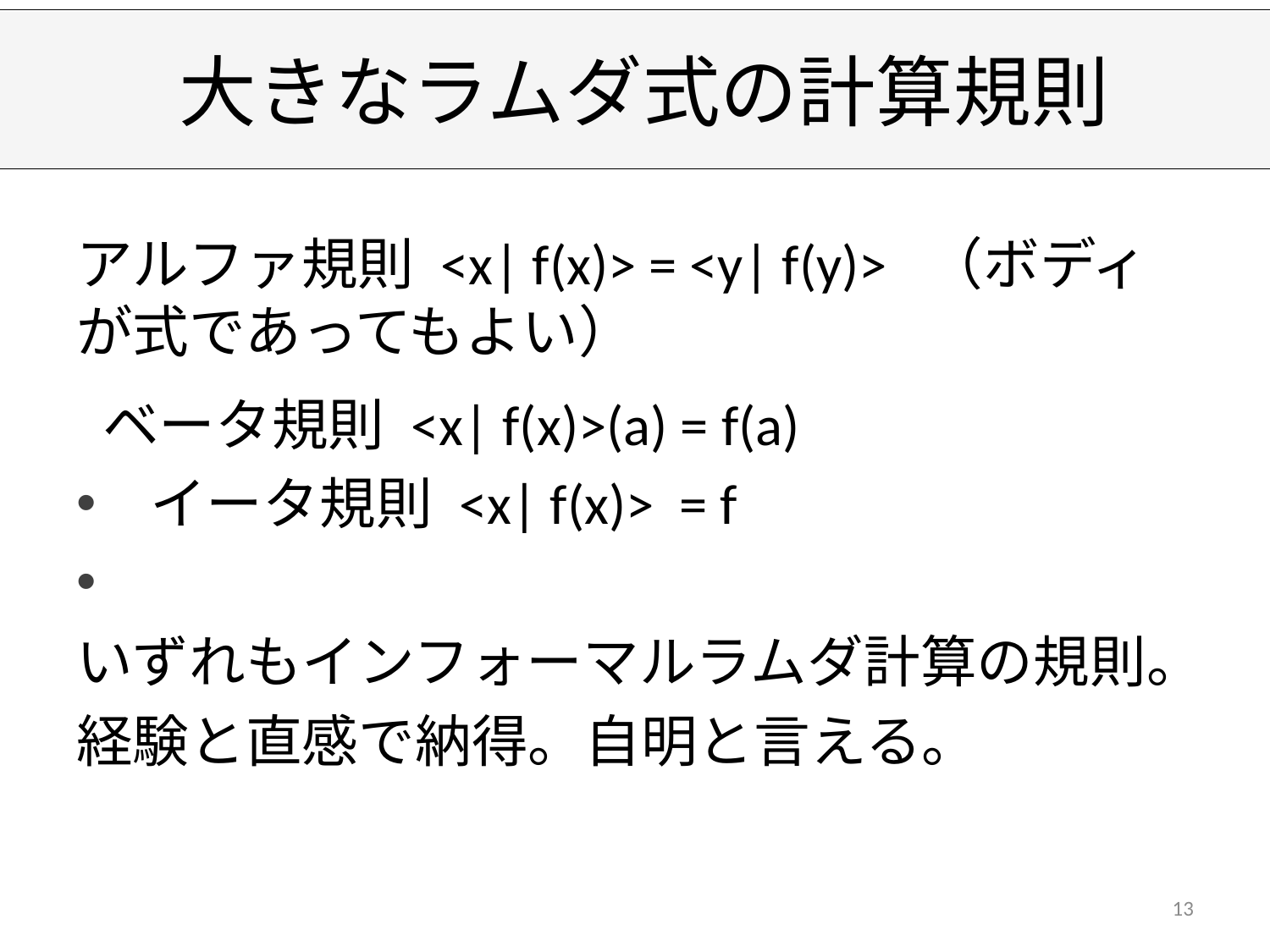

# 大きなラムダ式の計算規則
アルファ規則 <x| f(x)> = <y| f(y)>  （ボディが式であってもよい）
 ベータ規則 <x| f(x)>(a) = f(a)
 イータ規則 <x| f(x)>  = f

いずれもインフォーマルラムダ計算の規則。
経験と直感で納得。自明と言える。
13